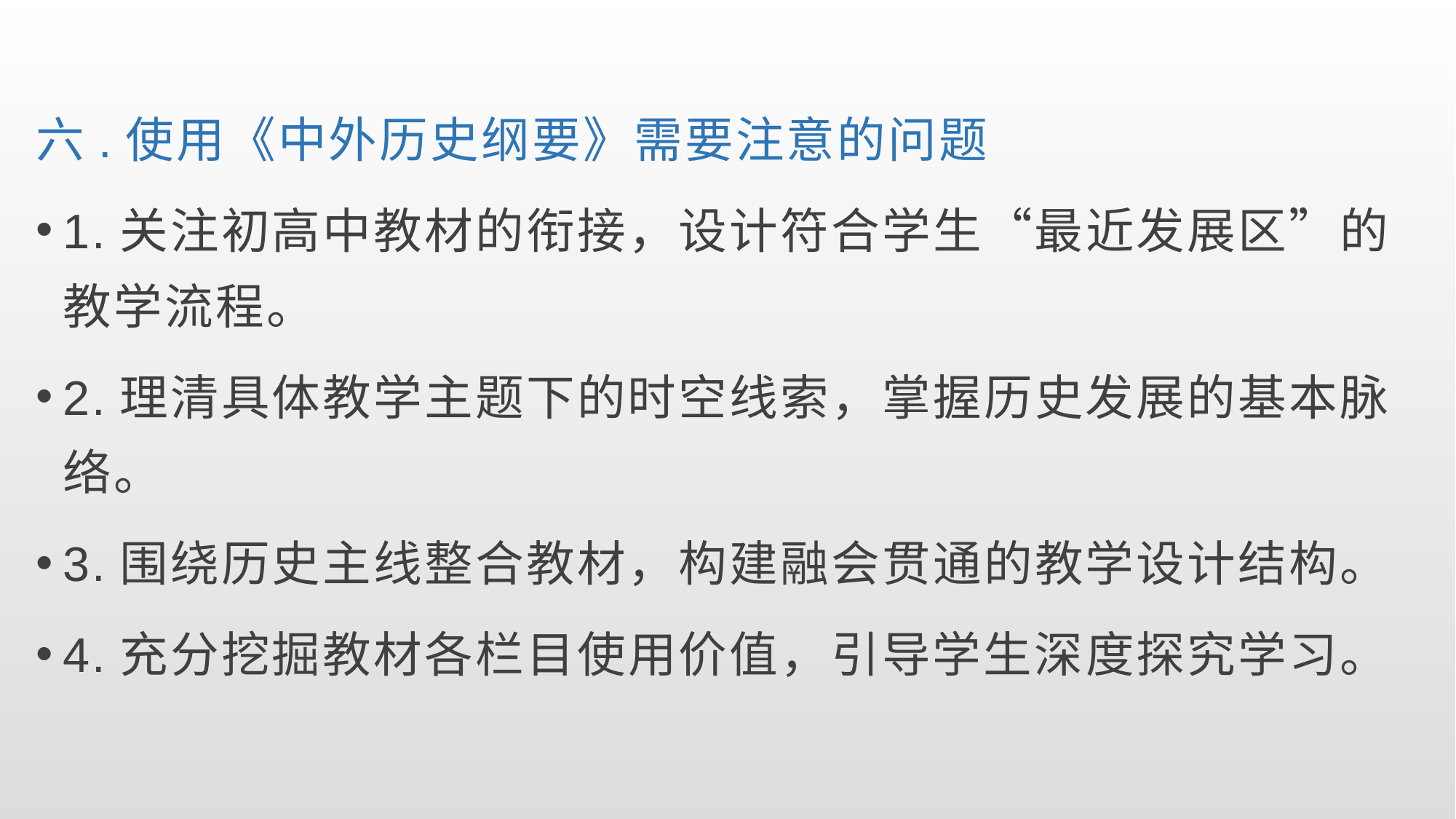

#
六.使用《中外历史纲要》需要注意的问题
1.关注初高中教材的衔接，设计符合学生“最近发展区”的教学流程。
2.理清具体教学主题下的时空线索，掌握历史发展的基本脉络。
3.围绕历史主线整合教材，构建融会贯通的教学设计结构。
4.充分挖掘教材各栏目使用价值，引导学生深度探究学习。